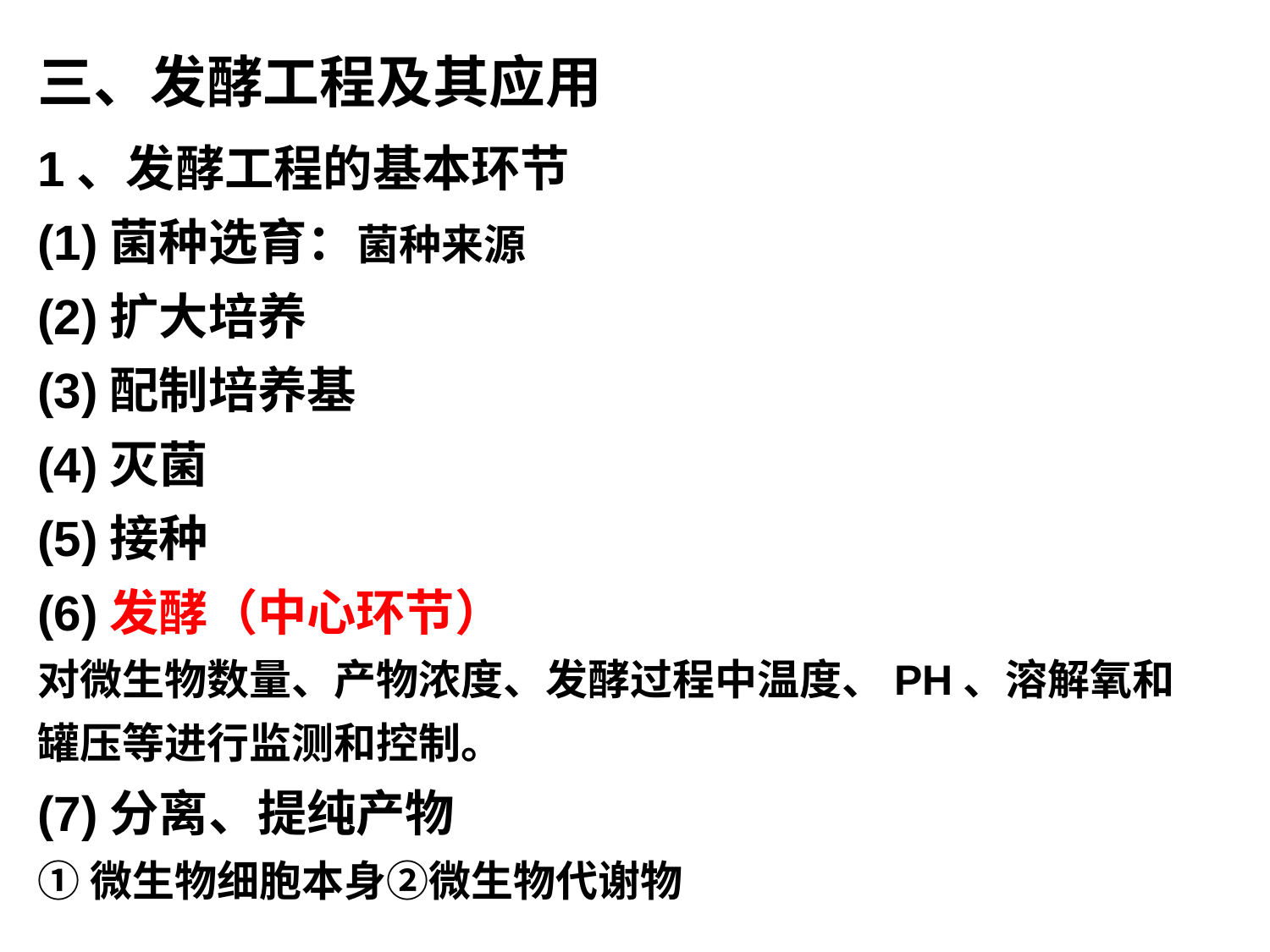

三、发酵工程及其应用
1、发酵工程的基本环节
(1)菌种选育：菌种来源
(2)扩大培养
(3)配制培养基
(4)灭菌
(5)接种
(6)发酵（中心环节）
对微生物数量、产物浓度、发酵过程中温度、PH、溶解氧和罐压等进行监测和控制。
(7)分离、提纯产物
①微生物细胞本身②微生物代谢物